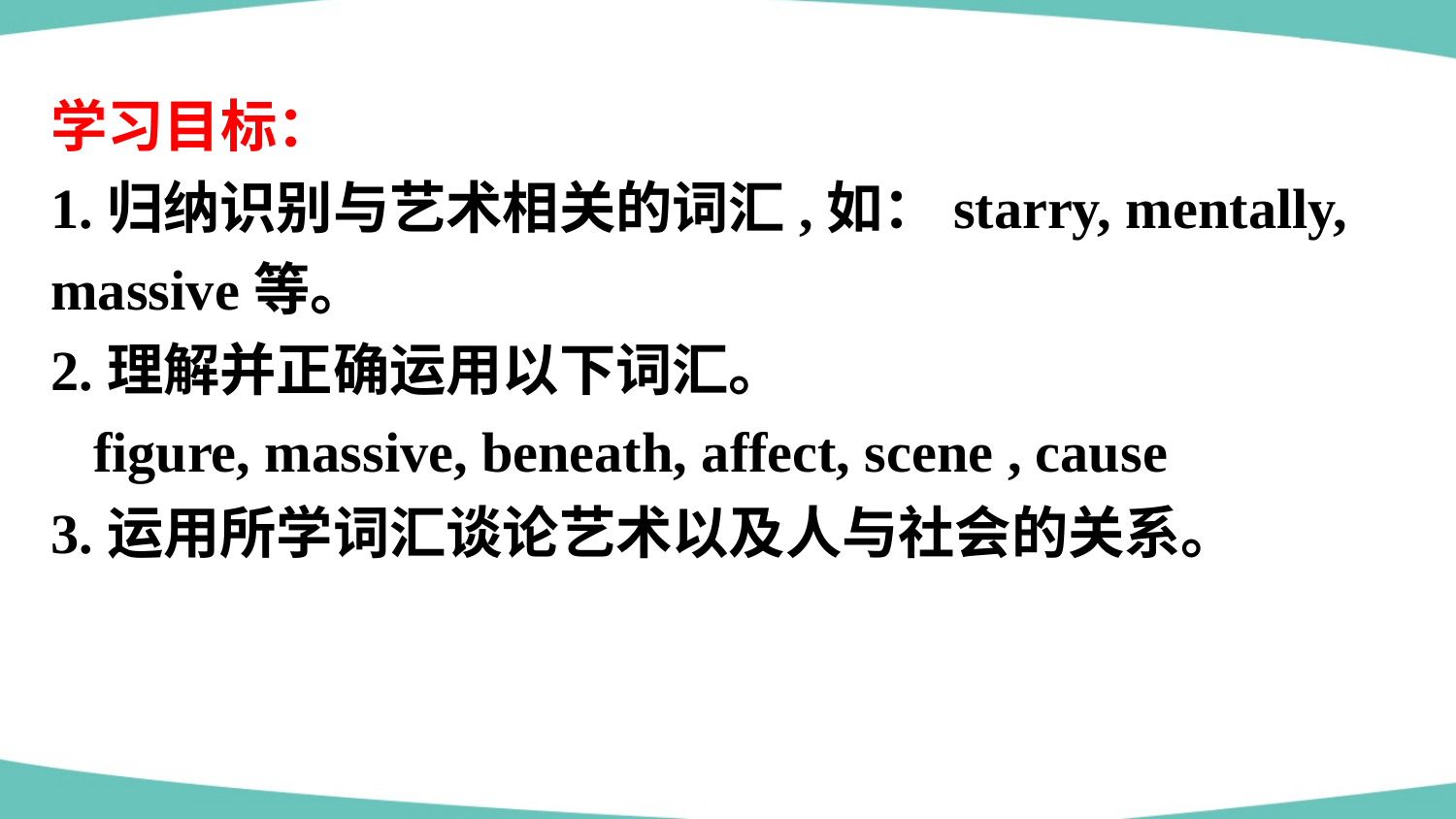

学习目标：
1.归纳识别与艺术相关的词汇,如：starry, mentally, massive等。
2.理解并正确运用以下词汇。
   figure, massive, beneath, affect, scene , cause
3.运用所学词汇谈论艺术以及人与社会的关系。